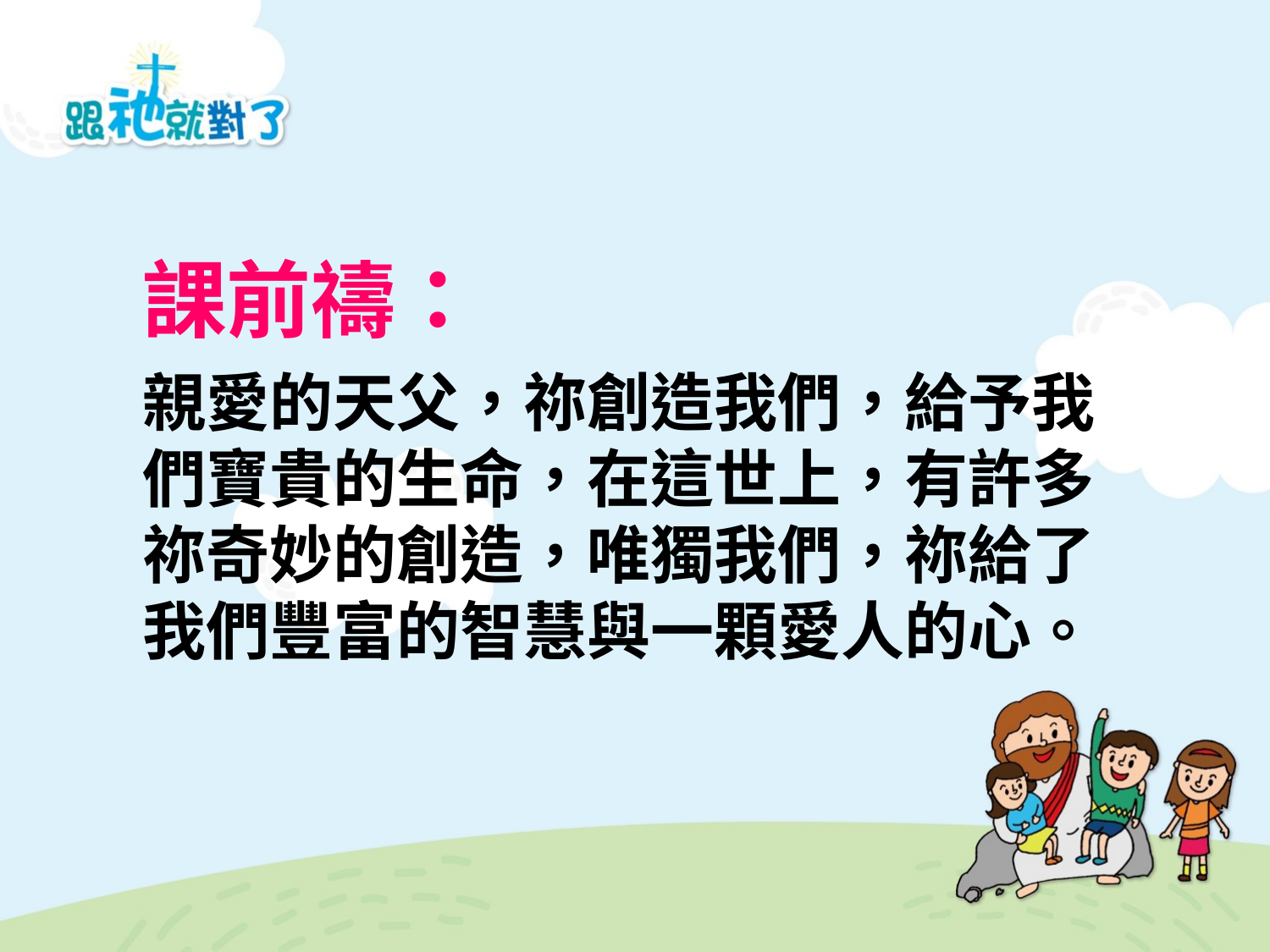

課前禱：
親愛的天父，祢創造我們，給予我們寶貴的生命，在這世上，有許多祢奇妙的創造，唯獨我們，祢給了我們豐富的智慧與一顆愛人的心。